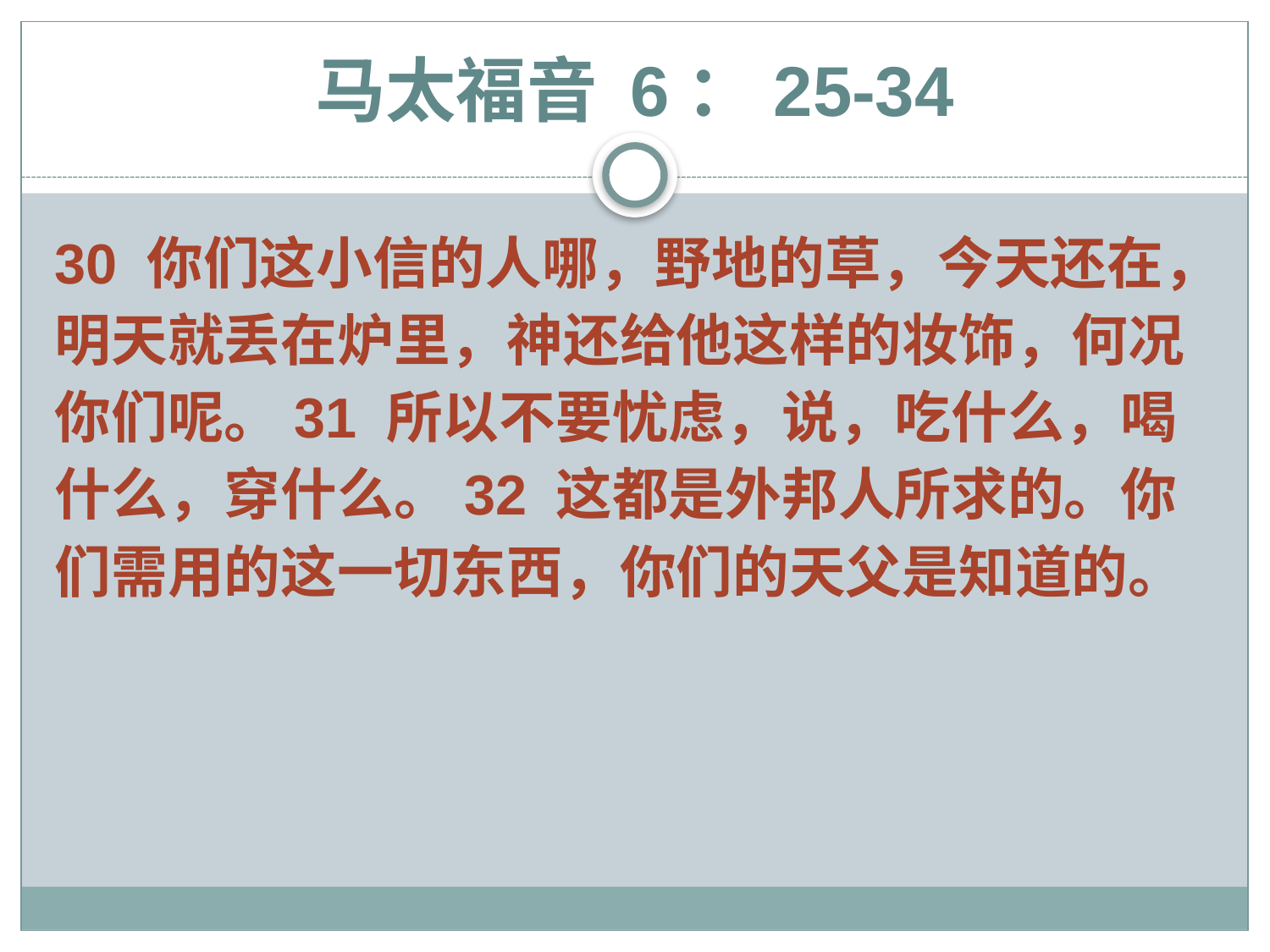

# 马太福音 6：25-34
30 你们这小信的人哪，野地的草，今天还在，明天就丢在炉里，神还给他这样的妆饰，何况你们呢。31 所以不要忧虑，说，吃什么，喝什么，穿什么。32 这都是外邦人所求的。你们需用的这一切东西，你们的天父是知道的。